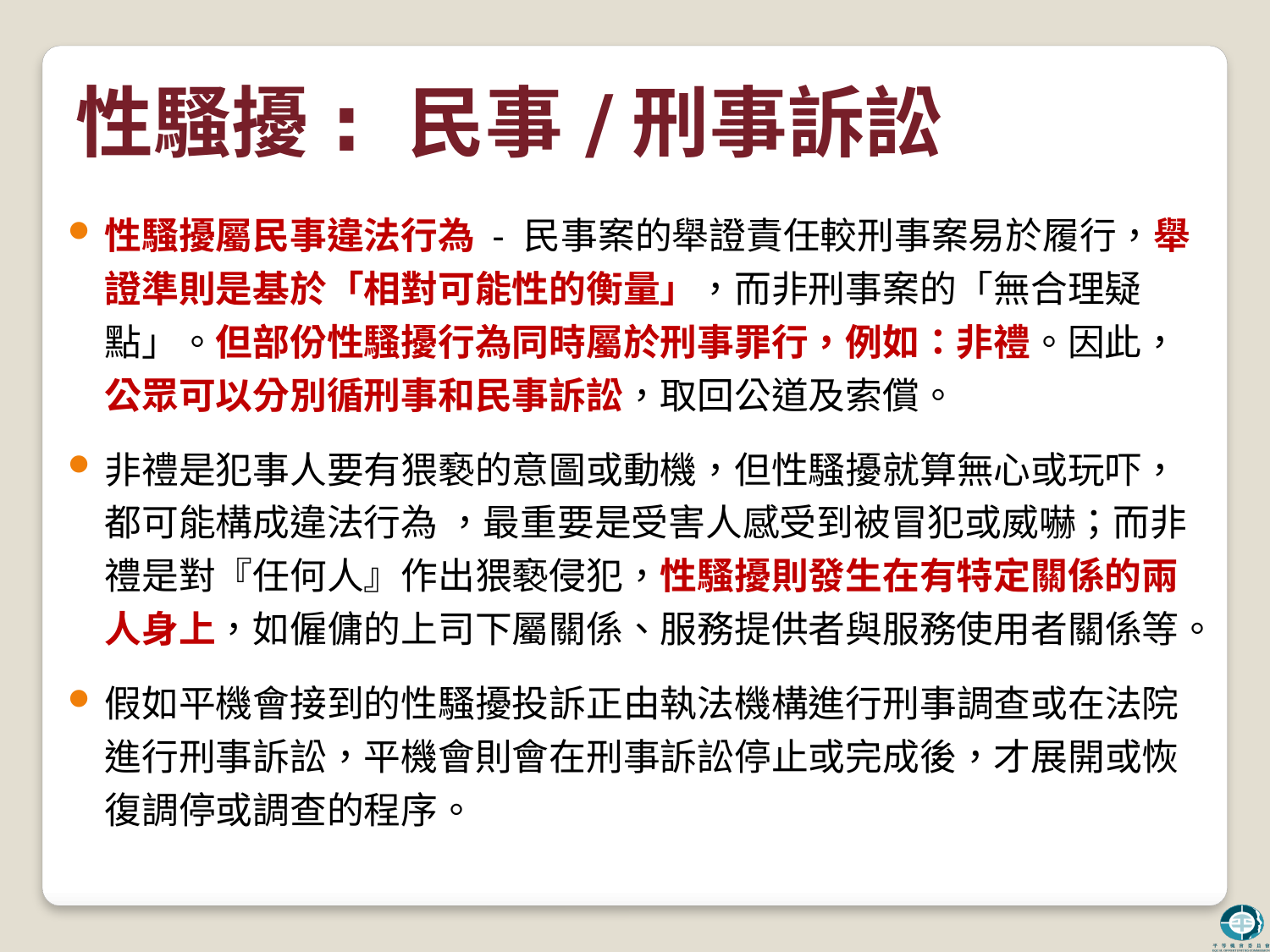

# 性騷擾: 民事/刑事訴訟
性騷擾屬民事違法行為 - 民事案的舉證責任較刑事案易於履行，舉證準則是基於「相對可能性的衡量」，而非刑事案的「無合理疑點」。但部份性騷擾行為同時屬於刑事罪行，例如：非禮。因此，公眾可以分別循刑事和民事訴訟，取回公道及索償。
非禮是犯事人要有猥褻的意圖或動機，但性騷擾就算無心或玩吓，都可能構成違法行為 ，最重要是受害人感受到被冒犯或威嚇；而非禮是對『任何人』作出猥褻侵犯，性騷擾則發生在有特定關係的兩人身上，如僱傭的上司下屬關係、服務提供者與服務使用者關係等。
假如平機會接到的性騷擾投訴正由執法機構進行刑事調查或在法院進行刑事訴訟，平機會則會在刑事訴訟停止或完成後，才展開或恢復調停或調查的程序。